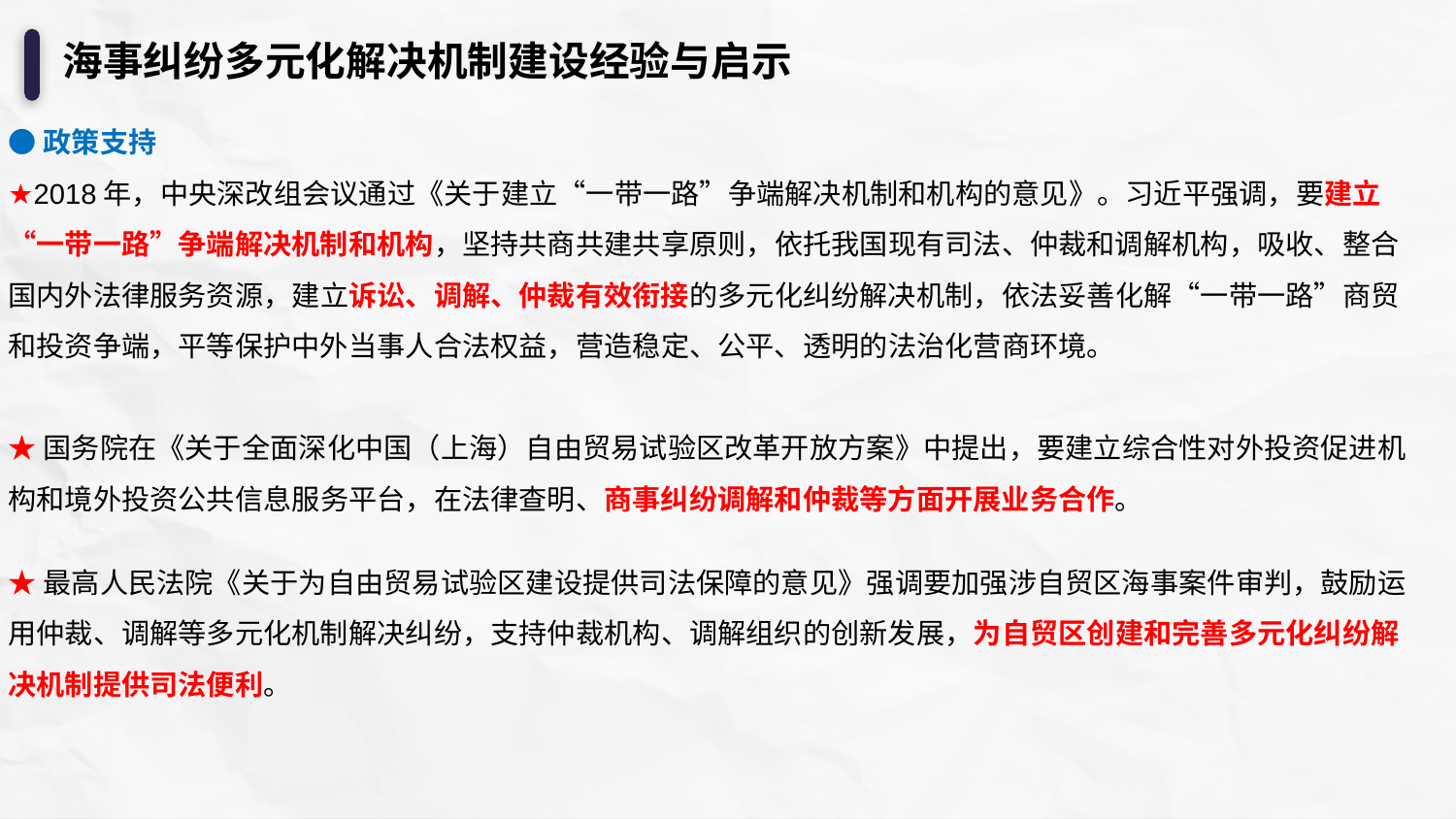

海事纠纷多元化解决机制建设经验与启示
●政策支持
★2018年，中央深改组会议通过《关于建立“一带一路”争端解决机制和机构的意见》。习近平强调，要建立“一带一路”争端解决机制和机构，坚持共商共建共享原则，依托我国现有司法、仲裁和调解机构，吸收、整合国内外法律服务资源，建立诉讼、调解、仲裁有效衔接的多元化纠纷解决机制，依法妥善化解“一带一路”商贸和投资争端，平等保护中外当事人合法权益，营造稳定、公平、透明的法治化营商环境。

★国务院在《关于全面深化中国（上海）自由贸易试验区改革开放方案》中提出，要建立综合性对外投资促进机构和境外投资公共信息服务平台，在法律查明、商事纠纷调解和仲裁等方面开展业务合作。

★最高人民法院《关于为自由贸易试验区建设提供司法保障的意见》强调要加强涉自贸区海事案件审判，鼓励运用仲裁、调解等多元化机制解决纠纷，支持仲裁机构、调解组织的创新发展，为自贸区创建和完善多元化纠纷解决机制提供司法便利。